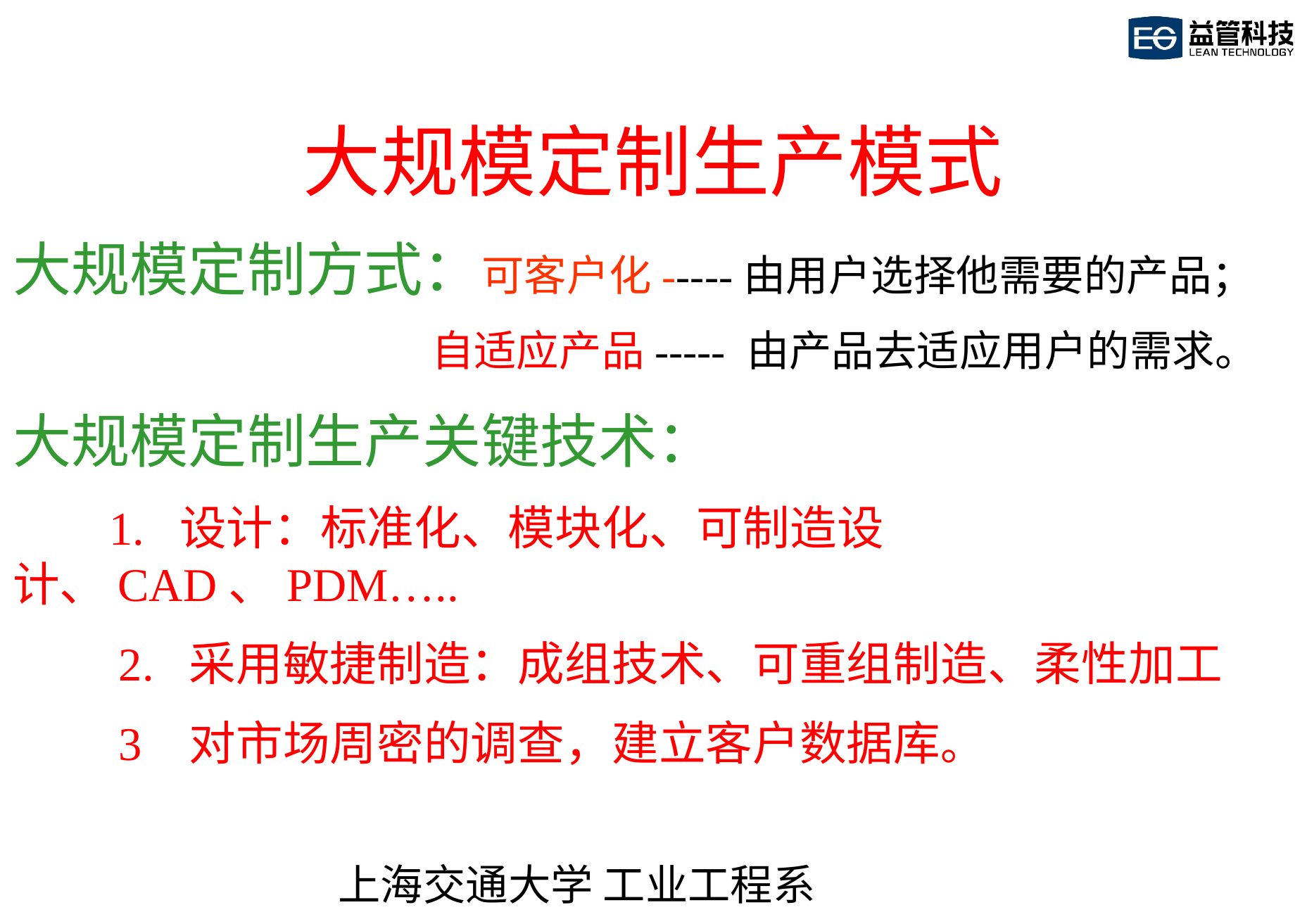

大规模定制生产模式
大规模定制方式：可客户化-----由用户选择他需要的产品；
                                           自适应产品----- 由产品去适应用户的需求。
大规模定制生产关键技术：
         1.  设计：标准化、模块化、可制造设计、CAD、PDM…..
         2.  采用敏捷制造：成组技术、可重组制造、柔性加工
         3   对市场周密的调查，建立客户数据库。

上海交通大学 工业工程系